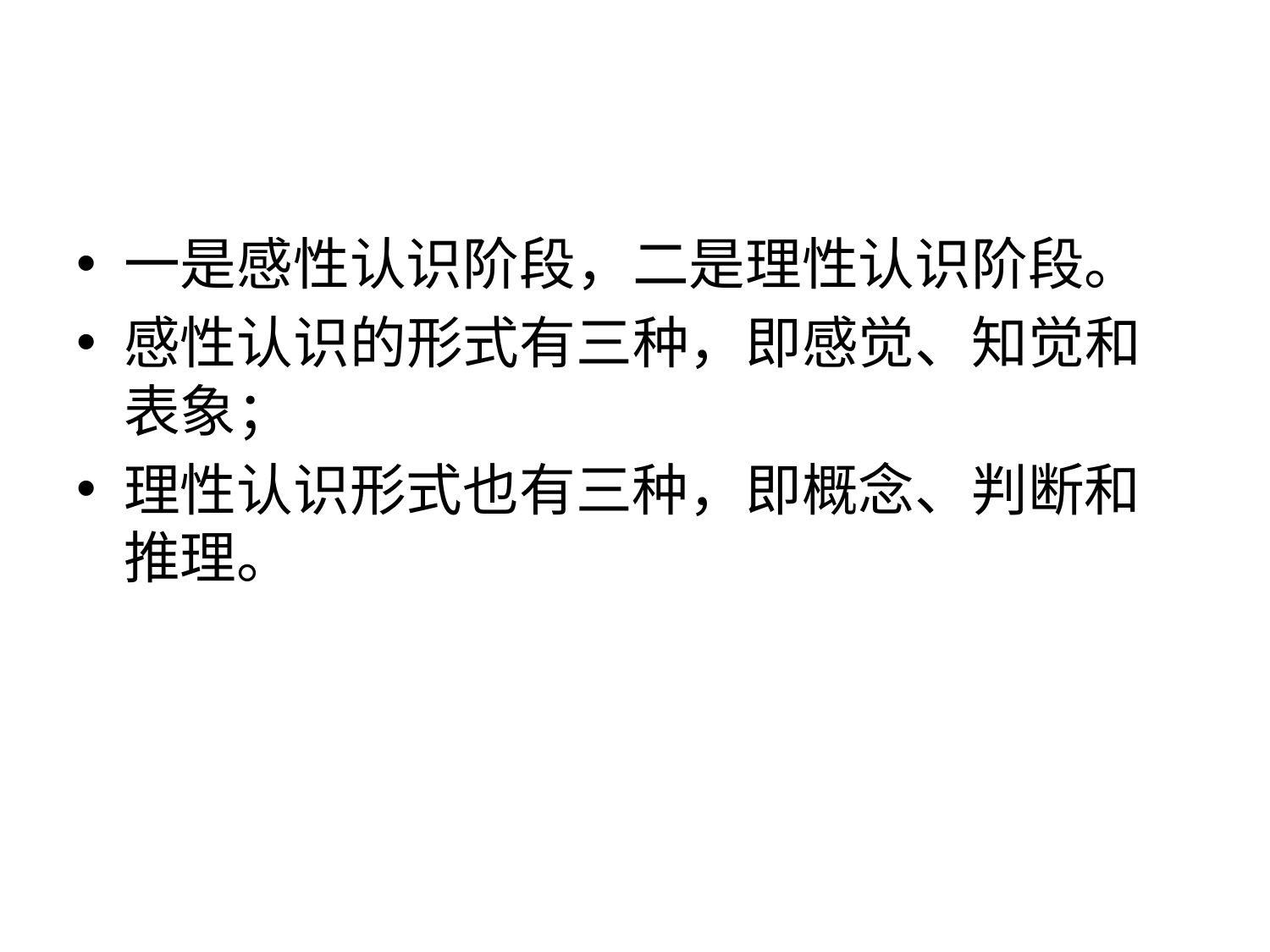

#
一是感性认识阶段，二是理性认识阶段。
感性认识的形式有三种，即感觉、知觉和表象；
理性认识形式也有三种，即概念、判断和推理。